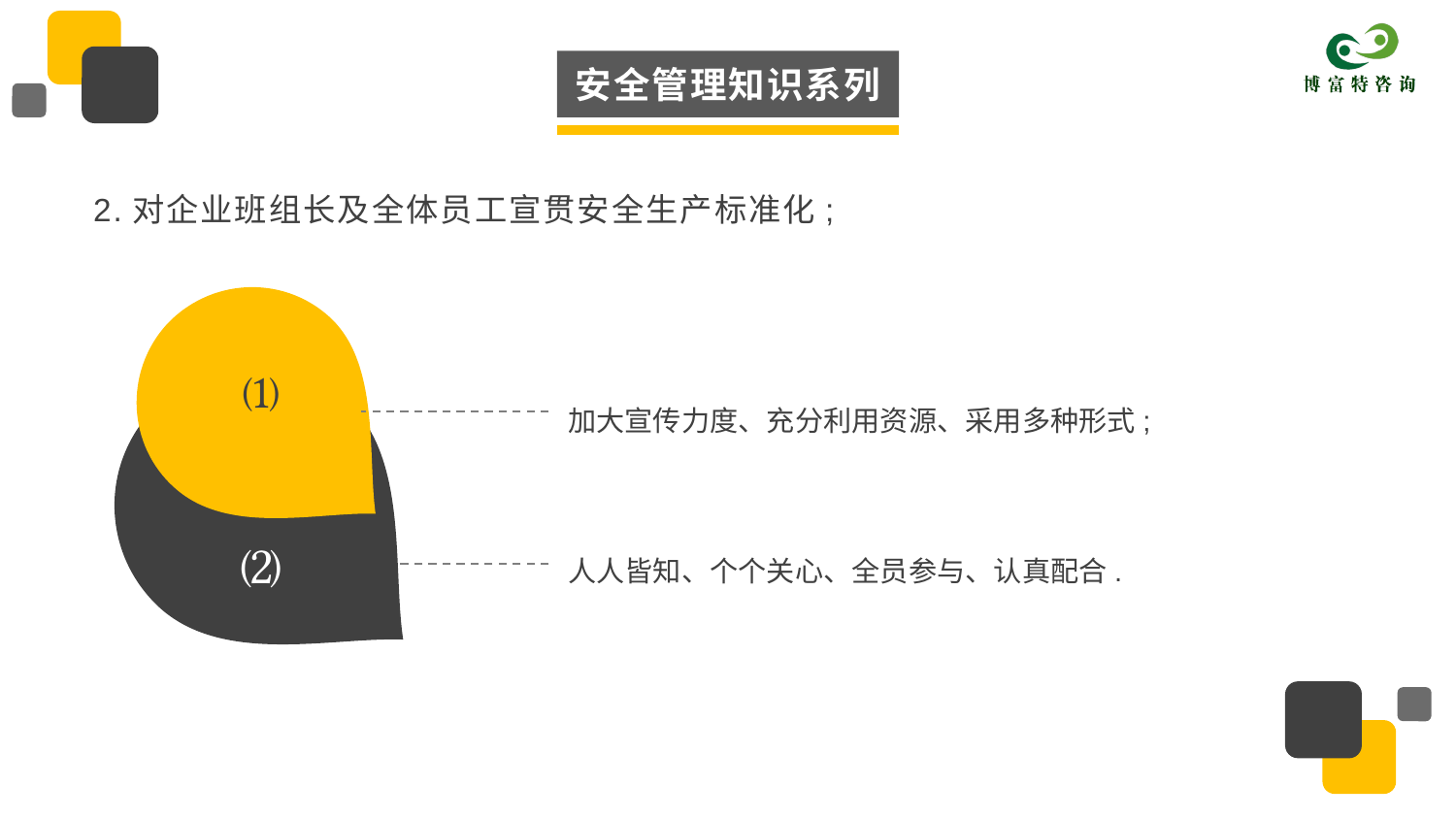

安全管理知识系列
2.对企业班组长及全体员工宣贯安全生产标准化;

⑴
加大宣传力度、充分利用资源、采用多种形式;

⑵
人人皆知、个个关心、全员参与、认真配合.